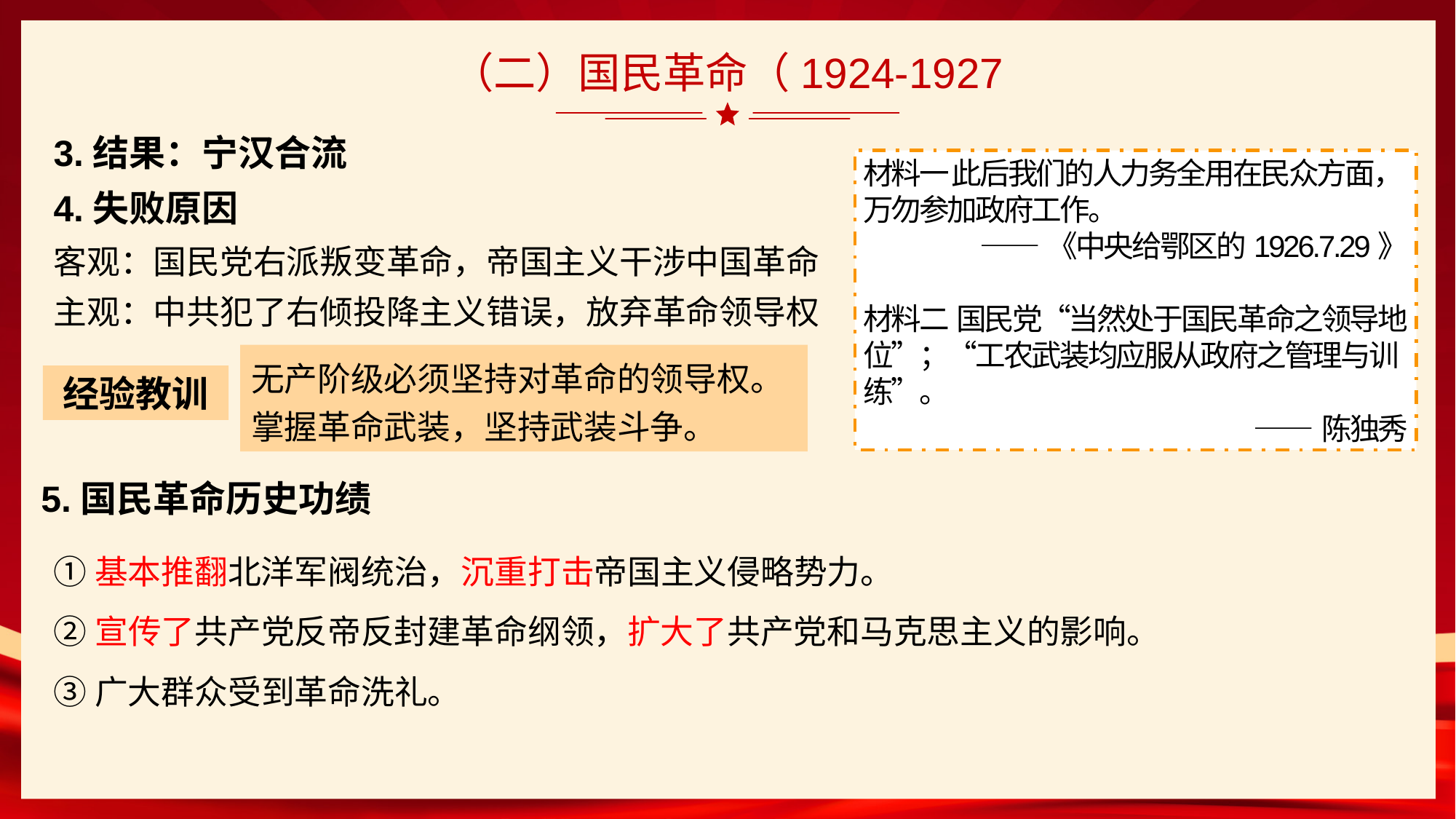

# （二）国民革命（1924-1927
3.结果：宁汉合流
材料一 此后我们的人力务全用在民众方面，万勿参加政府工作。
  ——《中央给鄂区的1926.7.29》

材料二  国民党“当然处于国民革命之领导地位”；“工农武装均应服从政府之管理与训练”。
——陈独秀
4.失败原因
客观：国民党右派叛变革命，帝国主义干涉中国革命
主观：中共犯了右倾投降主义错误，放弃革命领导权
无产阶级必须坚持对革命的领导权。
掌握革命武装，坚持武装斗争。
经验教训
5.国民革命历史功绩
①基本推翻北洋军阀统治，沉重打击帝国主义侵略势力。
②宣传了共产党反帝反封建革命纲领，扩大了共产党和马克思主义的影响。
③广大群众受到革命洗礼。